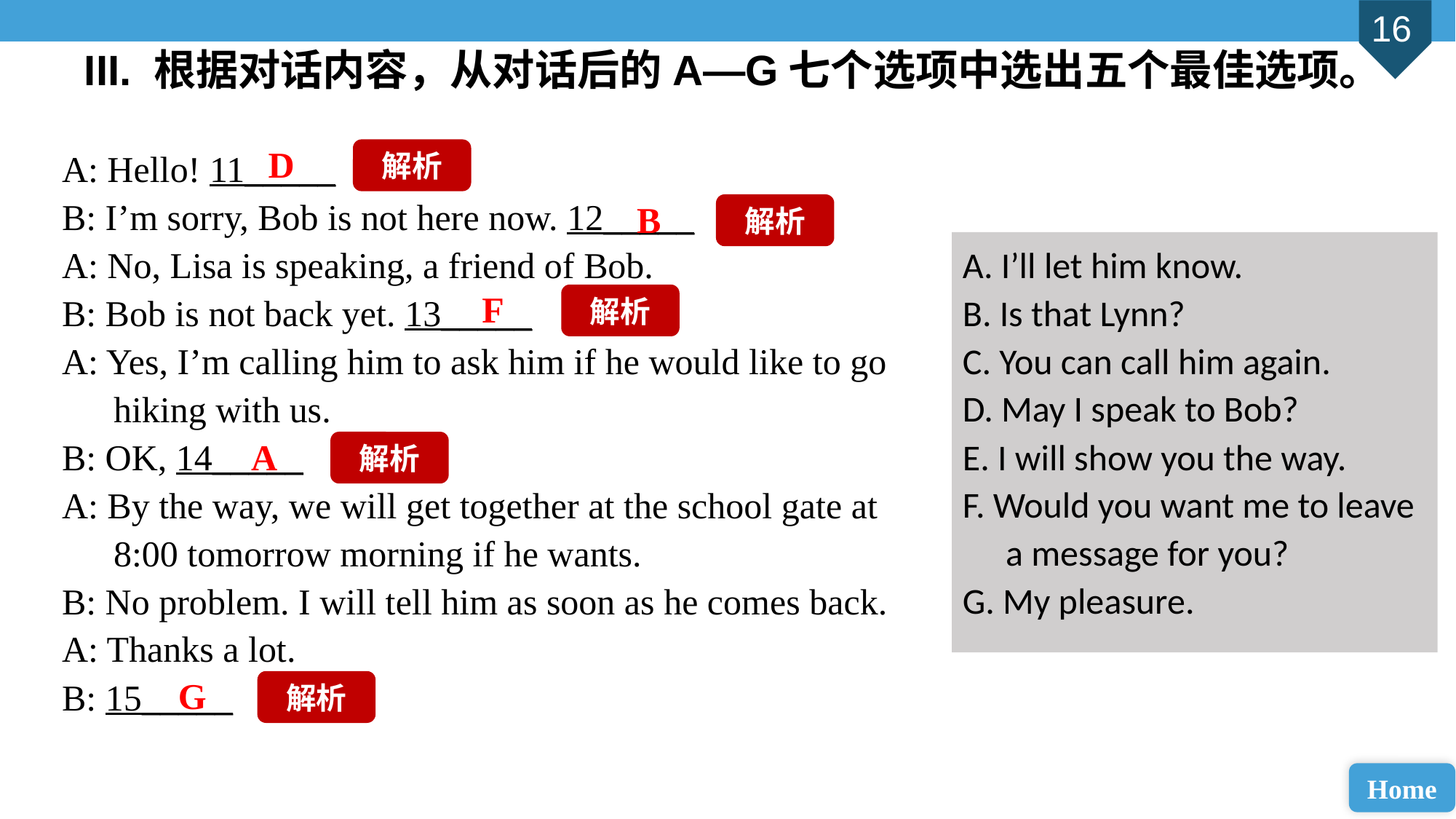

III. 根据对话内容，从对话后的A—G七个选项中选出五个最佳选项。
A: Hello! 11_____
B: I’m sorry, Bob is not here now. 12_____
A: No, Lisa is speaking, a friend of Bob.
B: Bob is not back yet. 13_____
A: Yes, I’m calling him to ask him if he would like to go hiking with us.
B: OK, 14_____
A: By the way, we will get together at the school gate at 8:00 tomorrow morning if he wants.
B: No problem. I will tell him as soon as he comes back.
A: Thanks a lot.
B: 15_____
D
解析
B
解析
A. I’ll let him know.
B. Is that Lynn?
C. You can call him again.
D. May I speak to Bob?
E. I will show you the way.
F. Would you want me to leave a message for you?
G. My pleasure.
F
解析
A
解析
G
解析